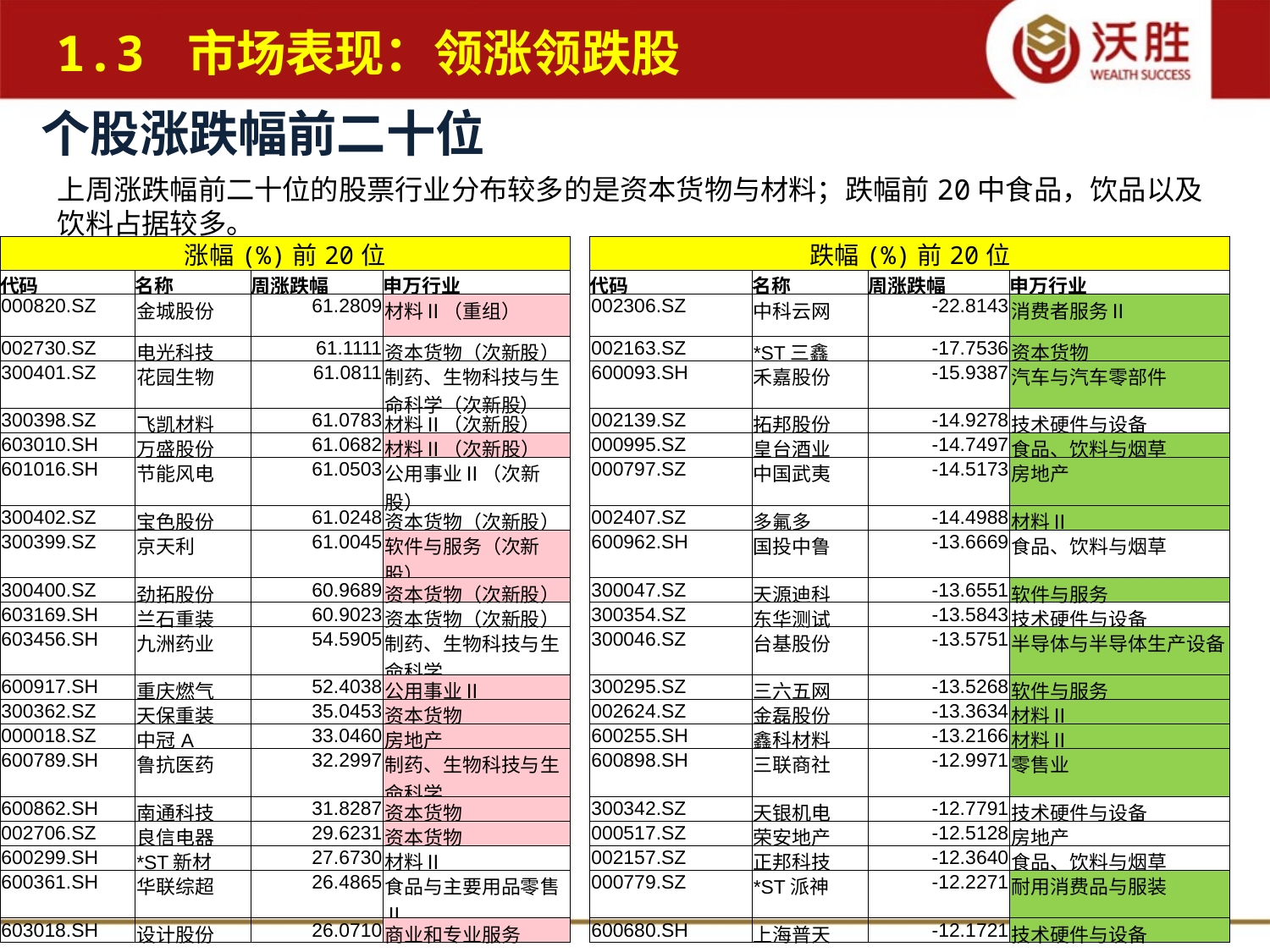

1.3 市场表现：领涨领跌股
个股涨跌幅前二十位
上周涨跌幅前二十位的股票行业分布较多的是资本货物与材料；跌幅前20中食品，饮品以及饮料占据较多。
| 涨幅(%)前20位 |  |  |  |  | 跌幅(%)前20位 |  |  |  |
| --- | --- | --- | --- | --- | --- | --- | --- | --- |
| 代码 | 名称 | 周涨跌幅 | 申万行业 |  | 代码 | 名称 | 周涨跌幅 | 申万行业 |
| 000820.SZ | 金城股份 | 61.2809 | 材料Ⅱ（重组） |  | 002306.SZ | 中科云网 | -22.8143 | 消费者服务Ⅱ |
| 002730.SZ | 电光科技 | 61.1111 | 资本货物（次新股） |  | 002163.SZ | \*ST三鑫 | -17.7536 | 资本货物 |
| 300401.SZ | 花园生物 | 61.0811 | 制药、生物科技与生命科学（次新股） |  | 600093.SH | 禾嘉股份 | -15.9387 | 汽车与汽车零部件 |
| 300398.SZ | 飞凯材料 | 61.0783 | 材料Ⅱ（次新股） |  | 002139.SZ | 拓邦股份 | -14.9278 | 技术硬件与设备 |
| 603010.SH | 万盛股份 | 61.0682 | 材料Ⅱ（次新股） |  | 000995.SZ | 皇台酒业 | -14.7497 | 食品、饮料与烟草 |
| 601016.SH | 节能风电 | 61.0503 | 公用事业Ⅱ（次新股） |  | 000797.SZ | 中国武夷 | -14.5173 | 房地产 |
| 300402.SZ | 宝色股份 | 61.0248 | 资本货物（次新股） |  | 002407.SZ | 多氟多 | -14.4988 | 材料Ⅱ |
| 300399.SZ | 京天利 | 61.0045 | 软件与服务（次新股） |  | 600962.SH | 国投中鲁 | -13.6669 | 食品、饮料与烟草 |
| 300400.SZ | 劲拓股份 | 60.9689 | 资本货物（次新股） |  | 300047.SZ | 天源迪科 | -13.6551 | 软件与服务 |
| 603169.SH | 兰石重装 | 60.9023 | 资本货物（次新股） |  | 300354.SZ | 东华测试 | -13.5843 | 技术硬件与设备 |
| 603456.SH | 九洲药业 | 54.5905 | 制药、生物科技与生命科学 |  | 300046.SZ | 台基股份 | -13.5751 | 半导体与半导体生产设备 |
| 600917.SH | 重庆燃气 | 52.4038 | 公用事业Ⅱ |  | 300295.SZ | 三六五网 | -13.5268 | 软件与服务 |
| 300362.SZ | 天保重装 | 35.0453 | 资本货物 |  | 002624.SZ | 金磊股份 | -13.3634 | 材料Ⅱ |
| 000018.SZ | 中冠A | 33.0460 | 房地产 |  | 600255.SH | 鑫科材料 | -13.2166 | 材料Ⅱ |
| 600789.SH | 鲁抗医药 | 32.2997 | 制药、生物科技与生命科学 |  | 600898.SH | 三联商社 | -12.9971 | 零售业 |
| 600862.SH | 南通科技 | 31.8287 | 资本货物 |  | 300342.SZ | 天银机电 | -12.7791 | 技术硬件与设备 |
| 002706.SZ | 良信电器 | 29.6231 | 资本货物 |  | 000517.SZ | 荣安地产 | -12.5128 | 房地产 |
| 600299.SH | \*ST新材 | 27.6730 | 材料Ⅱ |  | 002157.SZ | 正邦科技 | -12.3640 | 食品、饮料与烟草 |
| 600361.SH | 华联综超 | 26.4865 | 食品与主要用品零售Ⅱ |  | 000779.SZ | \*ST派神 | -12.2271 | 耐用消费品与服装 |
| 603018.SH | 设计股份 | 26.0710 | 商业和专业服务 |  | 600680.SH | 上海普天 | -12.1721 | 技术硬件与设备 |
5